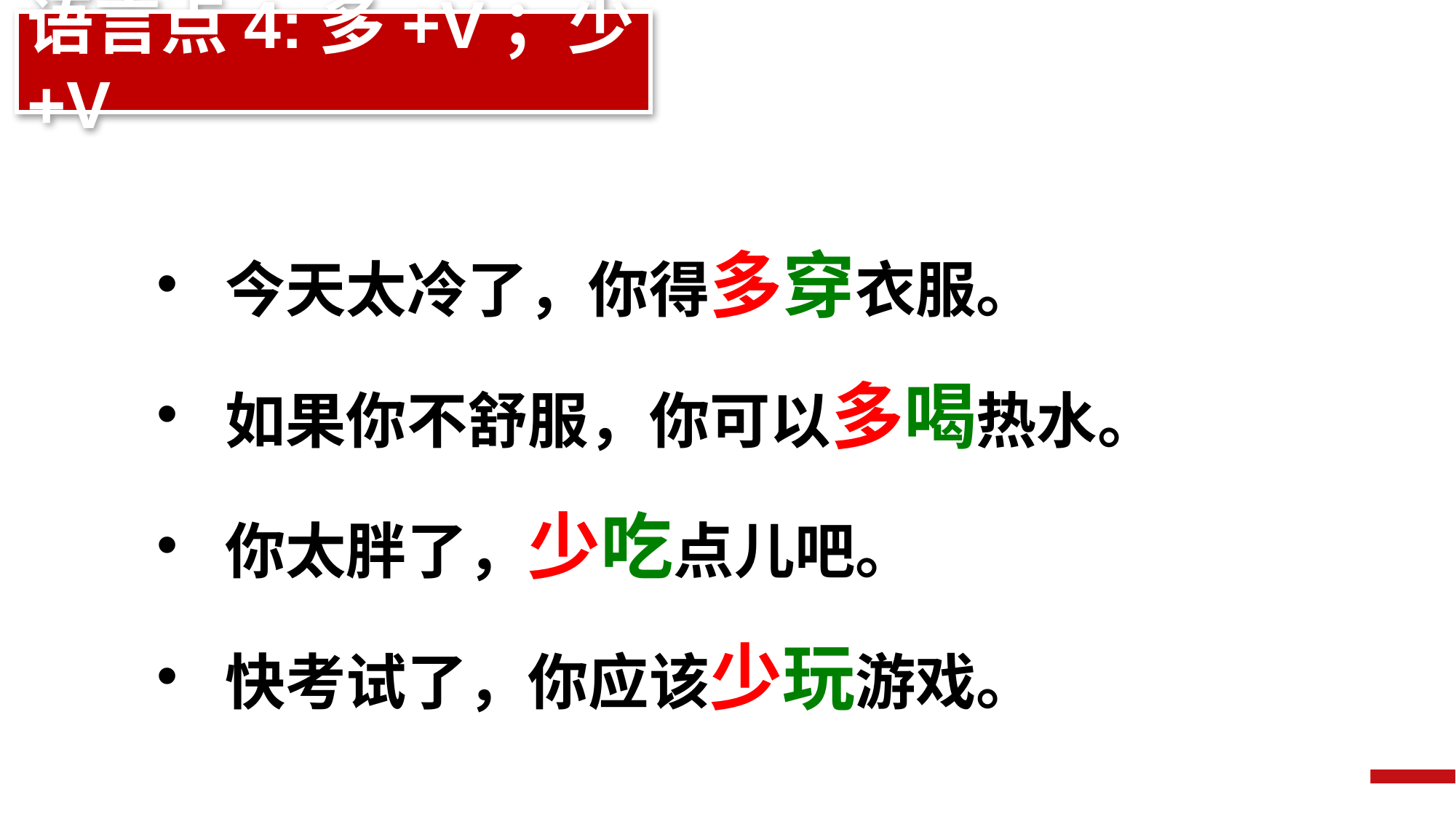

语言点4:多+V；少+V
今天太冷了，你得多穿衣服。
如果你不舒服，你可以多喝热水。
你太胖了，少吃点儿吧。
快考试了，你应该少玩游戏。